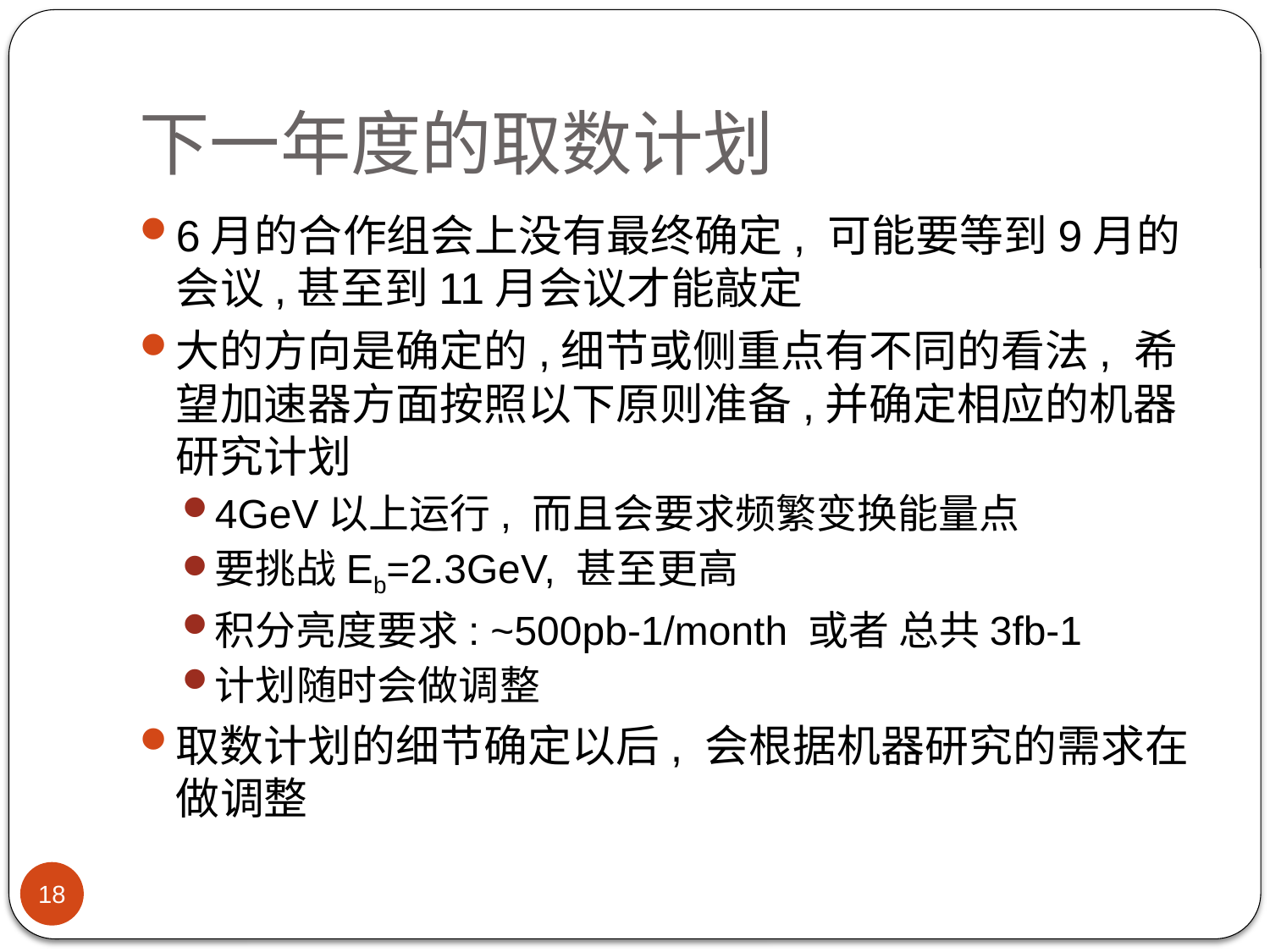

# 下一年度的取数计划
6月的合作组会上没有最终确定, 可能要等到9月的会议,甚至到11月会议才能敲定
大的方向是确定的,细节或侧重点有不同的看法, 希望加速器方面按照以下原则准备,并确定相应的机器研究计划
4GeV以上运行, 而且会要求频繁变换能量点
要挑战Eb=2.3GeV, 甚至更高
积分亮度要求: ~500pb-1/month 或者 总共3fb-1
计划随时会做调整
取数计划的细节确定以后, 会根据机器研究的需求在做调整
18